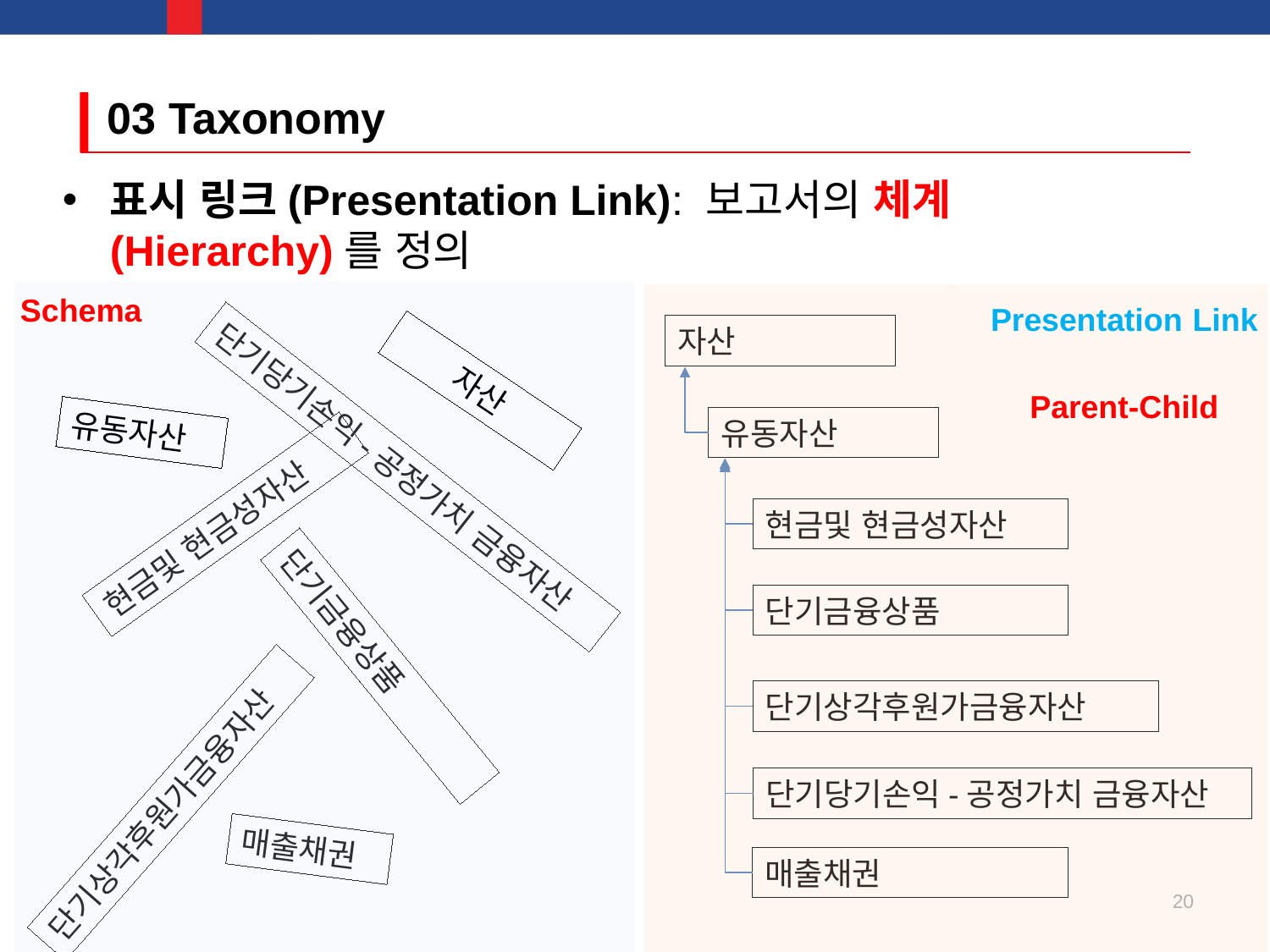

# 03 Taxonomy
표시 링크(Presentation Link): 보고서의 체계(Hierarchy)를 정의

Schema

Presentation Link
자산
자산
Parent-Child
유동자산
유동자산
단기당기손익-공정가치 금융자산
현금및 현금성자산
현금및 현금성자산
단기금융상품
단기금융상품
단기상각후원가금융자산
단기당기손익-공정가치 금융자산
단기상각후원가금융자산
매출채권
매출채권
20